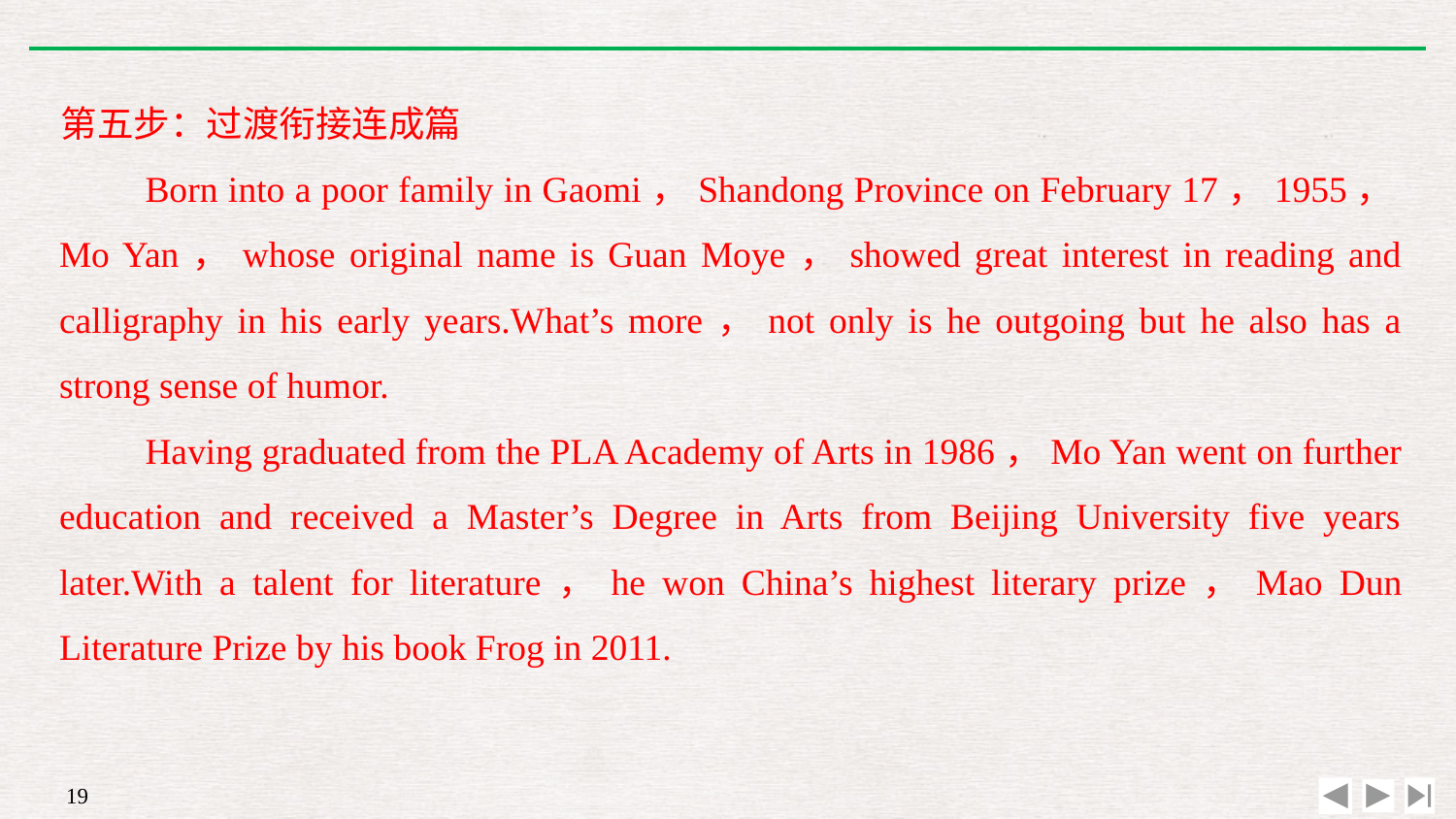

第五步：过渡衔接连成篇
Born into a poor family in Gaomi，Shandong Province on February 17，1955，Mo Yan，whose original name is Guan Moye，showed great interest in reading and calligraphy in his early years.What’s more，not only is he outgoing but he also has a strong sense of humor.
Having graduated from the PLA Academy of Arts in 1986，Mo Yan went on further education and received a Master’s Degree in Arts from Beijing University five years later.With a talent for literature，he won China’s highest literary prize，Mao Dun Literature Prize by his book Frog in 2011.